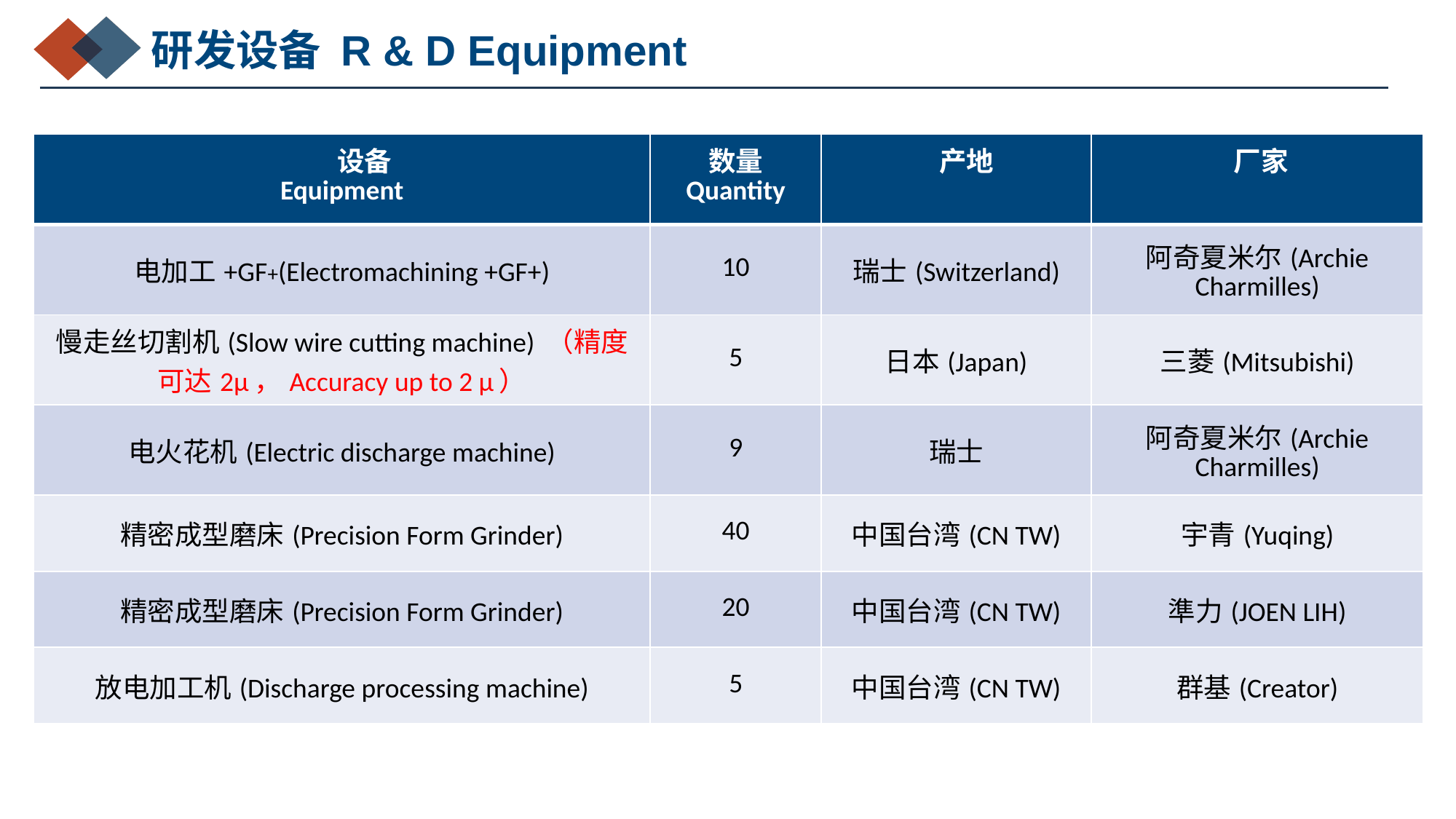

研发设备 R & D Equipment

| 设备 Equipment | 数量 Quantity | 产地 | 厂家 |
| --- | --- | --- | --- |
| 电加工+GF+(Electromachining +GF+) | 10 | 瑞士(Switzerland) | 阿奇夏米尔(Archie Charmilles) |
| 慢走丝切割机(Slow wire cutting machine) （精度可达2μ，Accuracy up to 2 μ） | 5 | 日本(Japan) | 三菱(Mitsubishi) |
| 电火花机(Electric discharge machine) | 9 | 瑞士 | 阿奇夏米尔(Archie Charmilles) |
| 精密成型磨床(Precision Form Grinder) | 40 | 中国台湾(CN TW) | 宇青(Yuqing) |
| 精密成型磨床(Precision Form Grinder) | 20 | 中国台湾(CN TW) | 準力(JOEN LIH) |
| 放电加工机(Discharge processing machine) | 5 | 中国台湾(CN TW) | 群基(Creator) |